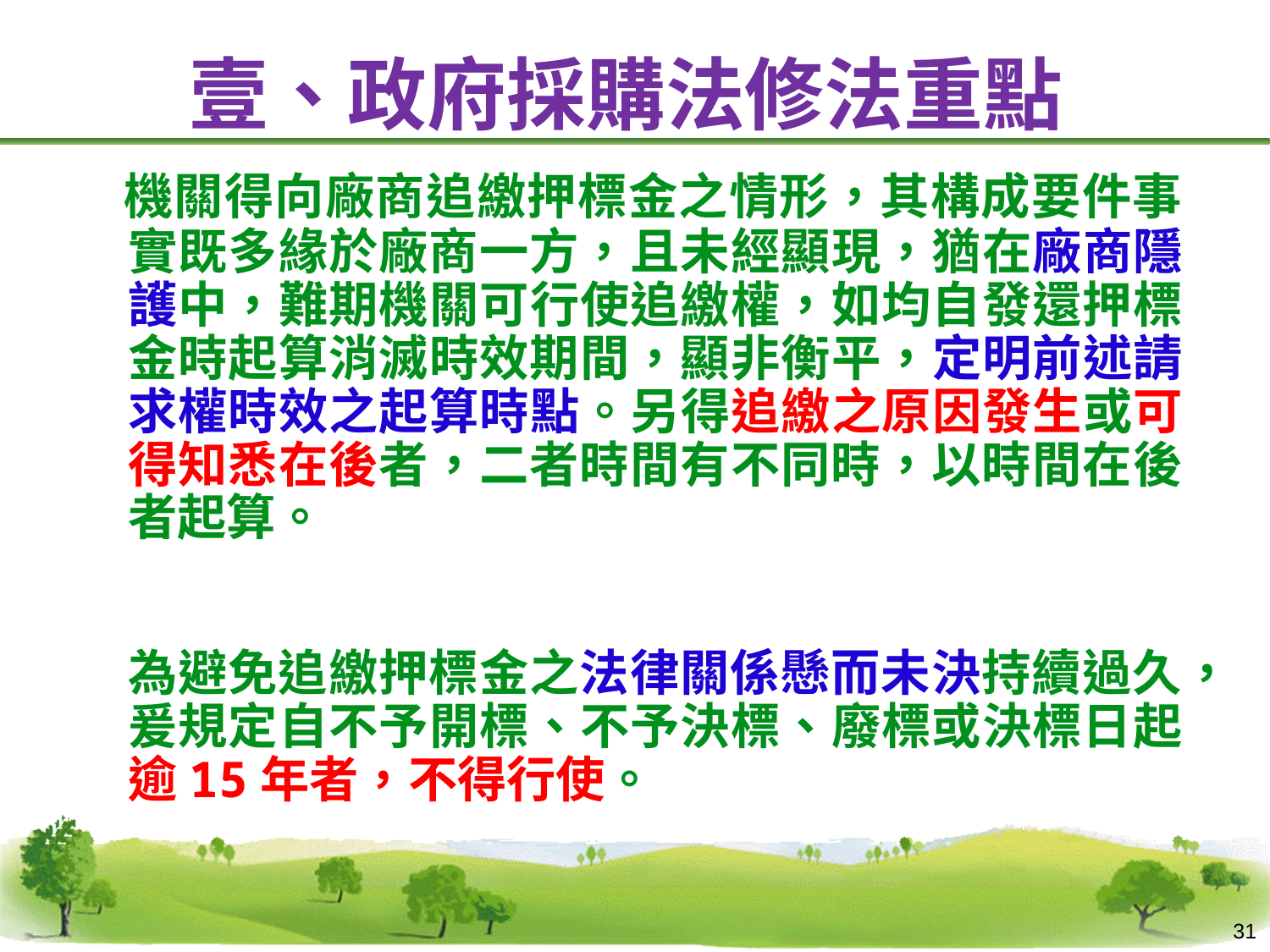

壹、政府採購法修法重點
　機關得向廠商追繳押標金之情形，其構成要件事實既多緣於廠商一方，且未經顯現，猶在廠商隱護中，難期機關可行使追繳權，如均自發還押標金時起算消滅時效期間，顯非衡平，定明前述請求權時效之起算時點。另得追繳之原因發生或可得知悉在後者，二者時間有不同時，以時間在後者起算。

為避免追繳押標金之法律關係懸而未決持續過久，爰規定自不予開標、不予決標、廢標或決標日起逾15年者，不得行使。
31